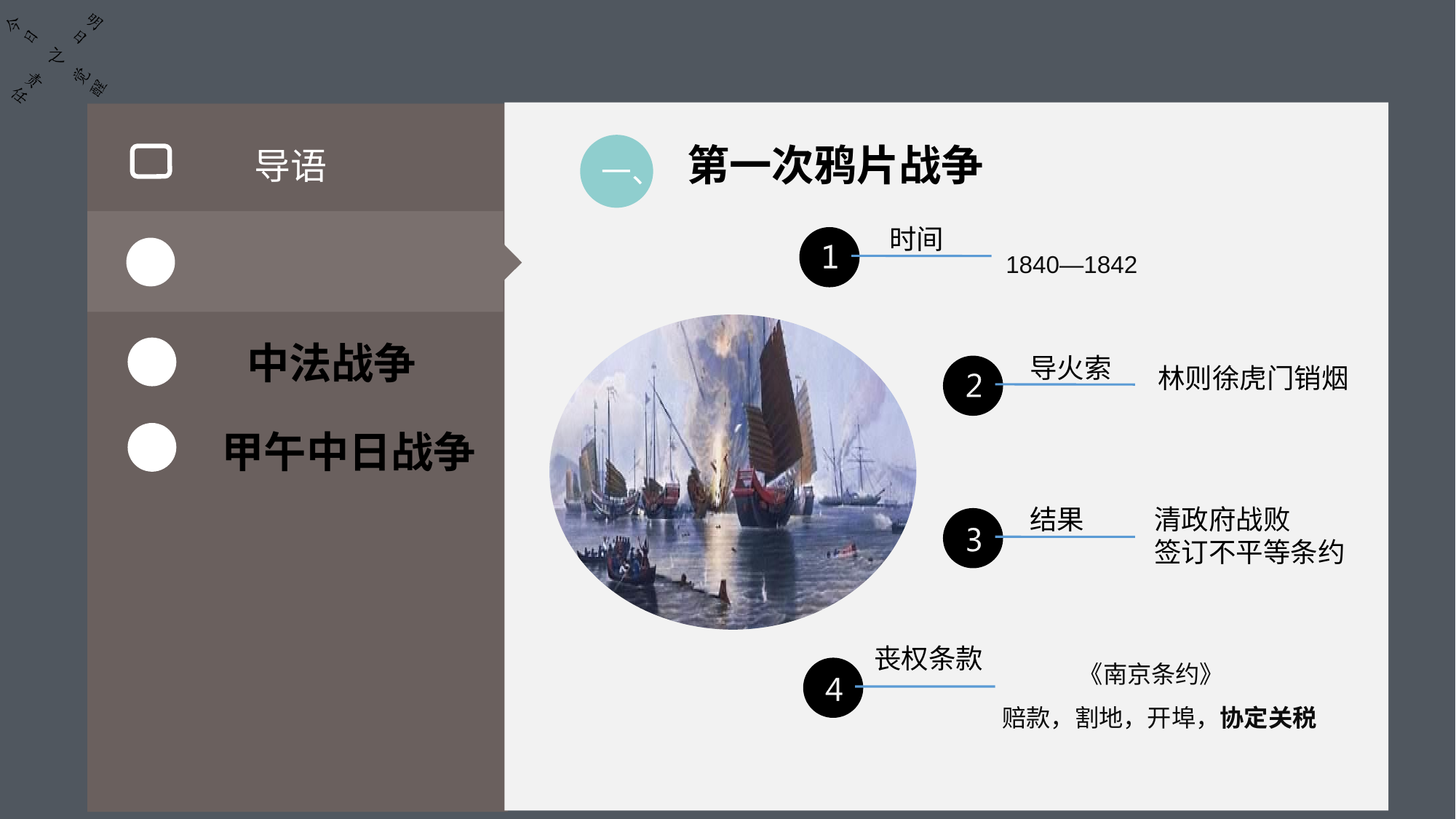

一、
第一次鸦片战争
导语

时间

1840—1842
Features

中法战争

导火索

林则徐虎门销烟

甲午中日战争

清政府战败
签订不平等条约
结果

丧权条款
             《南京条约》
赔款，割地，开埠，协定关税